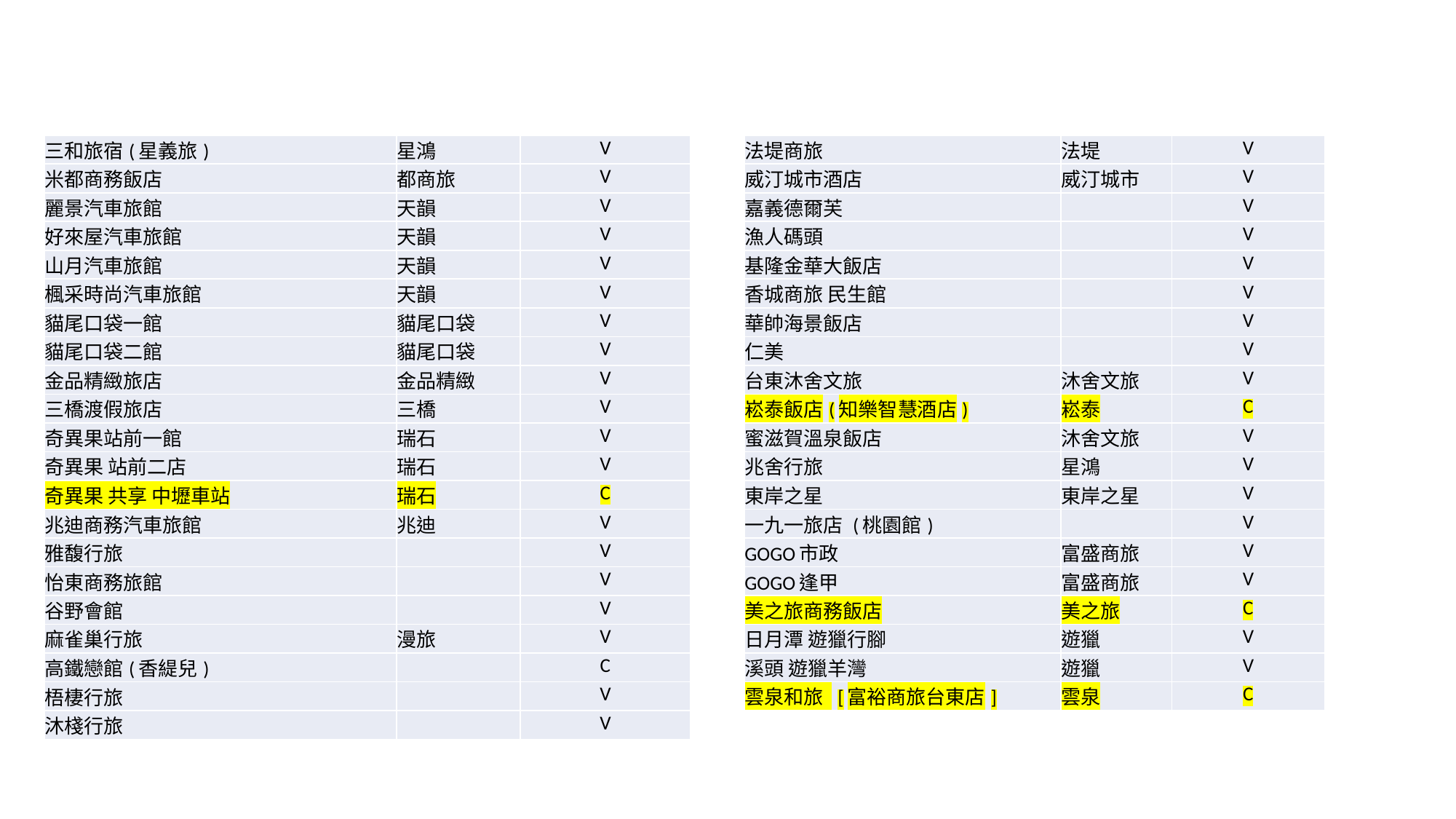

#
| 法堤商旅 | 法堤 | V |
| --- | --- | --- |
| 威汀城市酒店 | 威汀城市 | V |
| 嘉義德爾芙 |  | V |
| 漁人碼頭 |  | V |
| 基隆金華大飯店 |  | V |
| 香城商旅 民生館 |  | V |
| 華帥海景飯店 |  | V |
| 仁美 |  | V |
| 台東沐舍文旅 | 沐舍文旅 | V |
| 崧泰飯店(知樂智慧酒店) | 崧泰 | C |
| 蜜滋賀溫泉飯店 | 沐舍文旅 | V |
| 兆舍行旅 | 星鴻 | V |
| 東岸之星 | 東岸之星 | V |
| 一九一旅店 (桃園館) |  | V |
| GOGO市政 | 富盛商旅 | V |
| GOGO逢甲 | 富盛商旅 | V |
| 美之旅商務飯店 | 美之旅 | C |
| 日月潭 遊獵行腳 | 遊獵 | V |
| 溪頭 遊獵羊灣 | 遊獵 | V |
| 雲泉和旅 [富裕商旅台東店] | 雲泉 | C |
| 三和旅宿(星義旅) | 星鴻 | V |
| --- | --- | --- |
| 米都商務飯店 | 都商旅 | V |
| 麗景汽車旅館 | 天韻 | V |
| 好來屋汽車旅館 | 天韻 | V |
| 山月汽車旅館 | 天韻 | V |
| 楓采時尚汽車旅館 | 天韻 | V |
| 貓尾口袋一館 | 貓尾口袋 | V |
| 貓尾口袋二館 | 貓尾口袋 | V |
| 金品精緻旅店 | 金品精緻 | V |
| 三橋渡假旅店 | 三橋 | V |
| 奇異果站前一館 | 瑞石 | V |
| 奇異果 站前二店 | 瑞石 | V |
| 奇異果 共享 中壢車站 | 瑞石 | C |
| 兆迪商務汽車旅館 | 兆迪 | V |
| 雅馥行旅 |  | V |
| 怡東商務旅館 |  | V |
| 谷野會館 |  | V |
| 麻雀巢行旅 | 漫旅 | V |
| 高鐵戀館(香緹兒) |  | C |
| 梧棲行旅 |  | V |
| 沐棧行旅 |  | V |